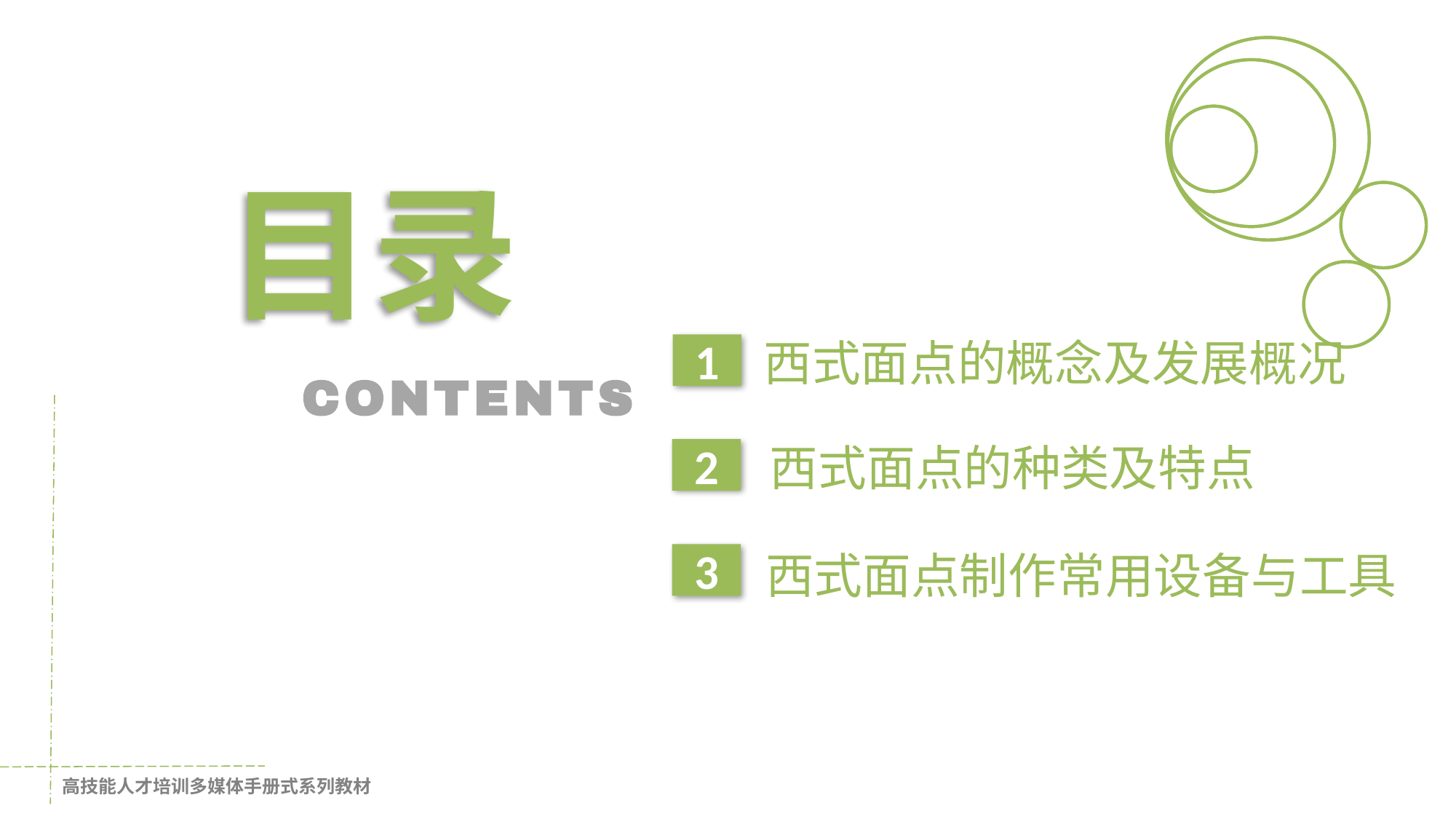

D
D
D
D
D
目录
# 西式面点的概念及发展概况
1
CONTENTS
西式面点的种类及特点
2
西式面点制作常用设备与工具
3